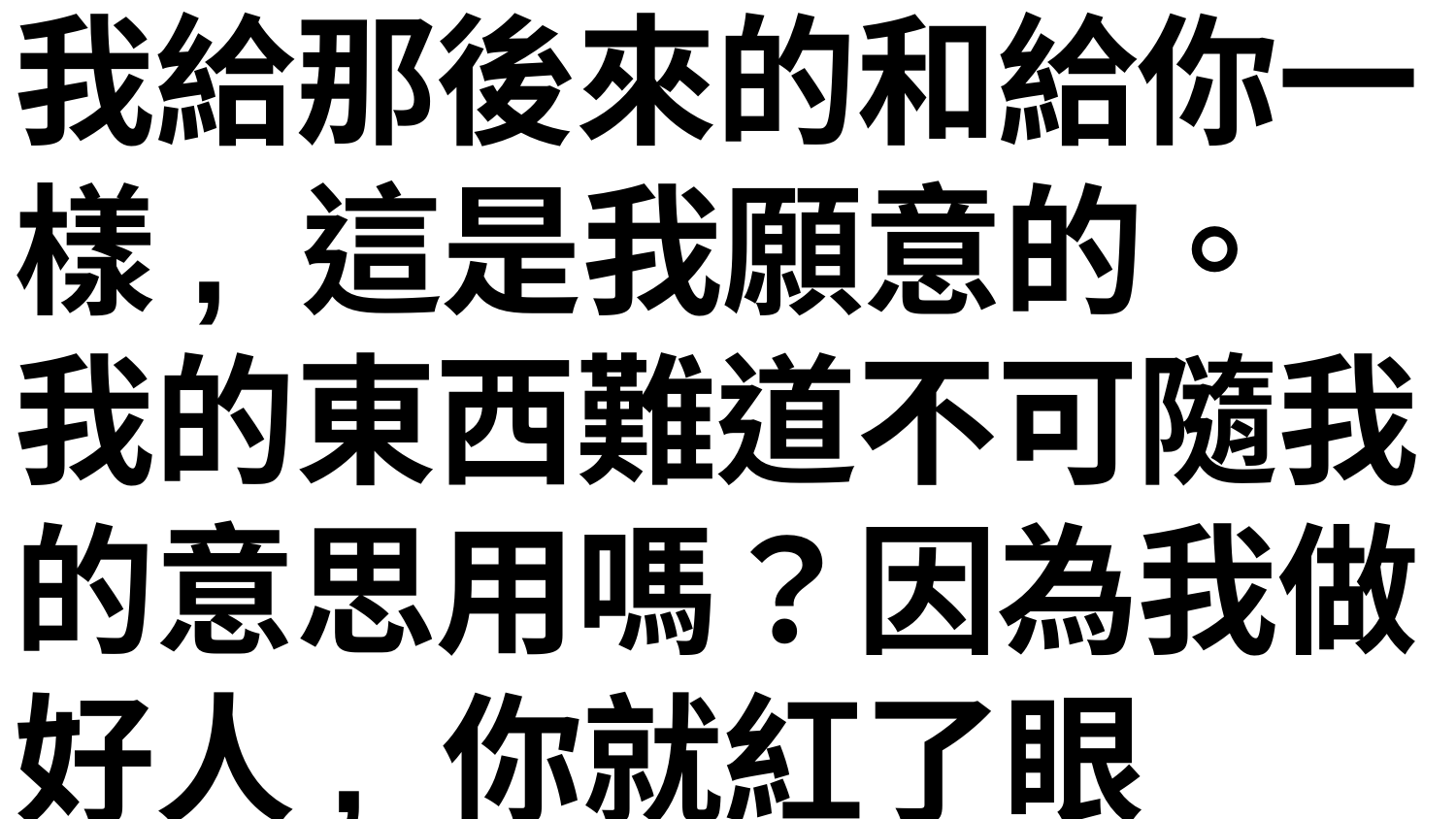

我給那後來的和給你一樣, 這是我願意的。 我的東西難道不可隨我的意思用嗎？因為我做好人, 你就紅了眼嗎？』